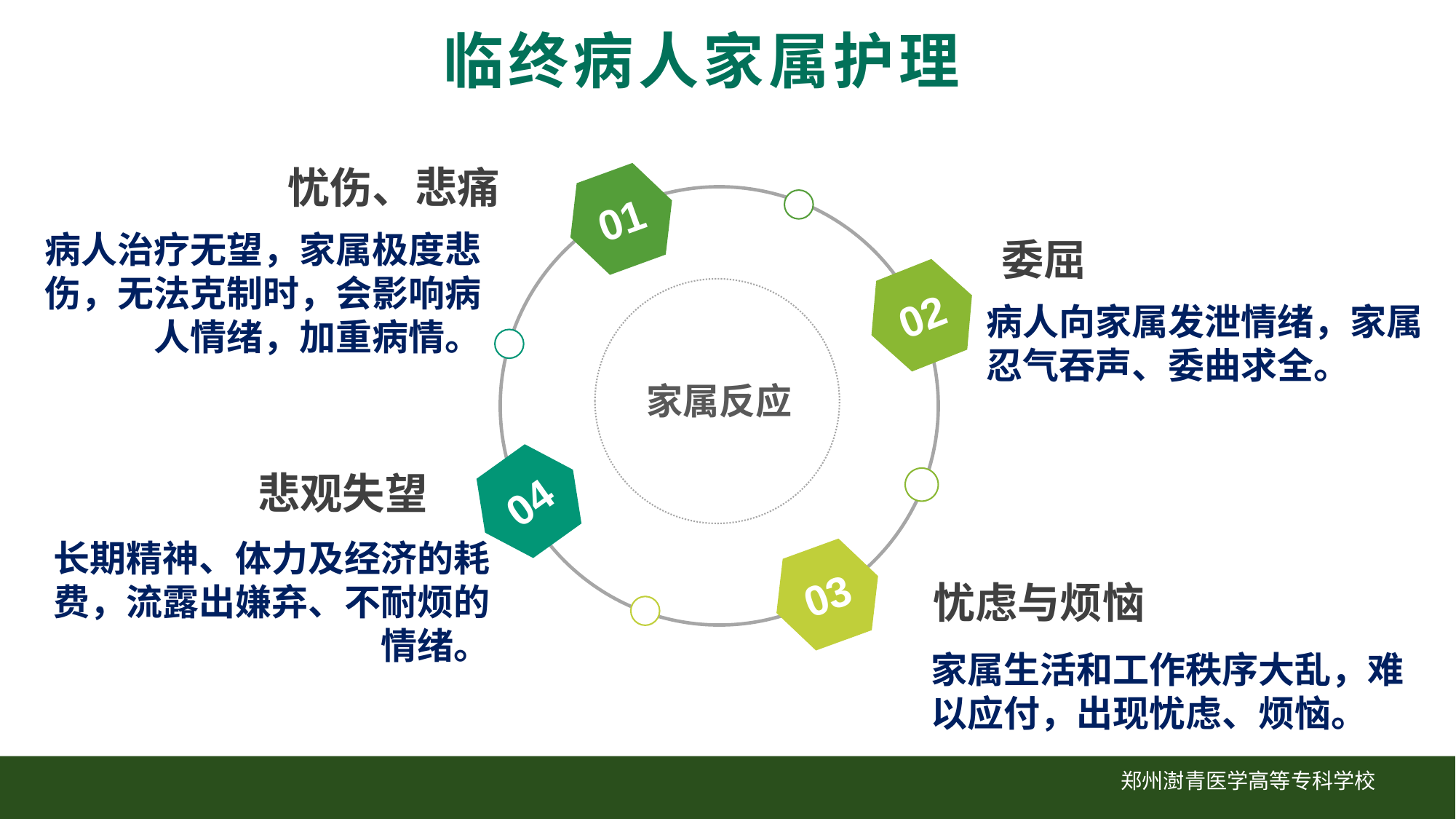

临终病人家属护理
忧伤、悲痛
01

02

家属反应
04
03
病人治疗无望，家属极度悲伤，无法克制时，会影响病人情绪，加重病情。
委屈
病人向家属发泄情绪，家属忍气吞声、委曲求全。
悲观失望
长期精神、体力及经济的耗费，流露出嫌弃、不耐烦的情绪。
忧虑与烦恼
家属生活和工作秩序大乱，难以应付，出现忧虑、烦恼。
郑州澍青医学高等专科学校